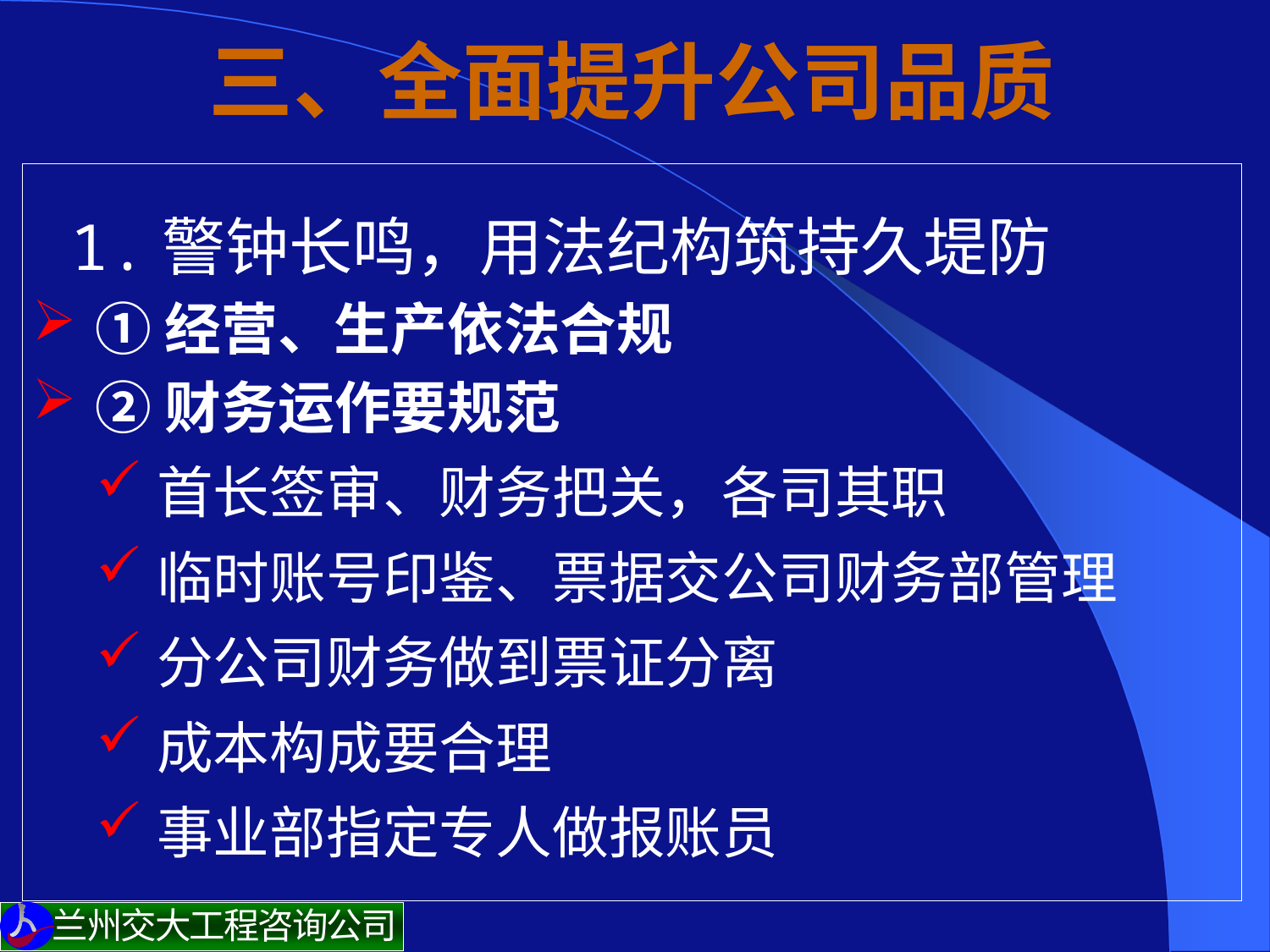

# 三、全面提升公司品质
 1.警钟长鸣，用法纪构筑持久堤防
①经营、生产依法合规
②财务运作要规范
首长签审、财务把关，各司其职
临时账号印鉴、票据交公司财务部管理
分公司财务做到票证分离
成本构成要合理
事业部指定专人做报账员